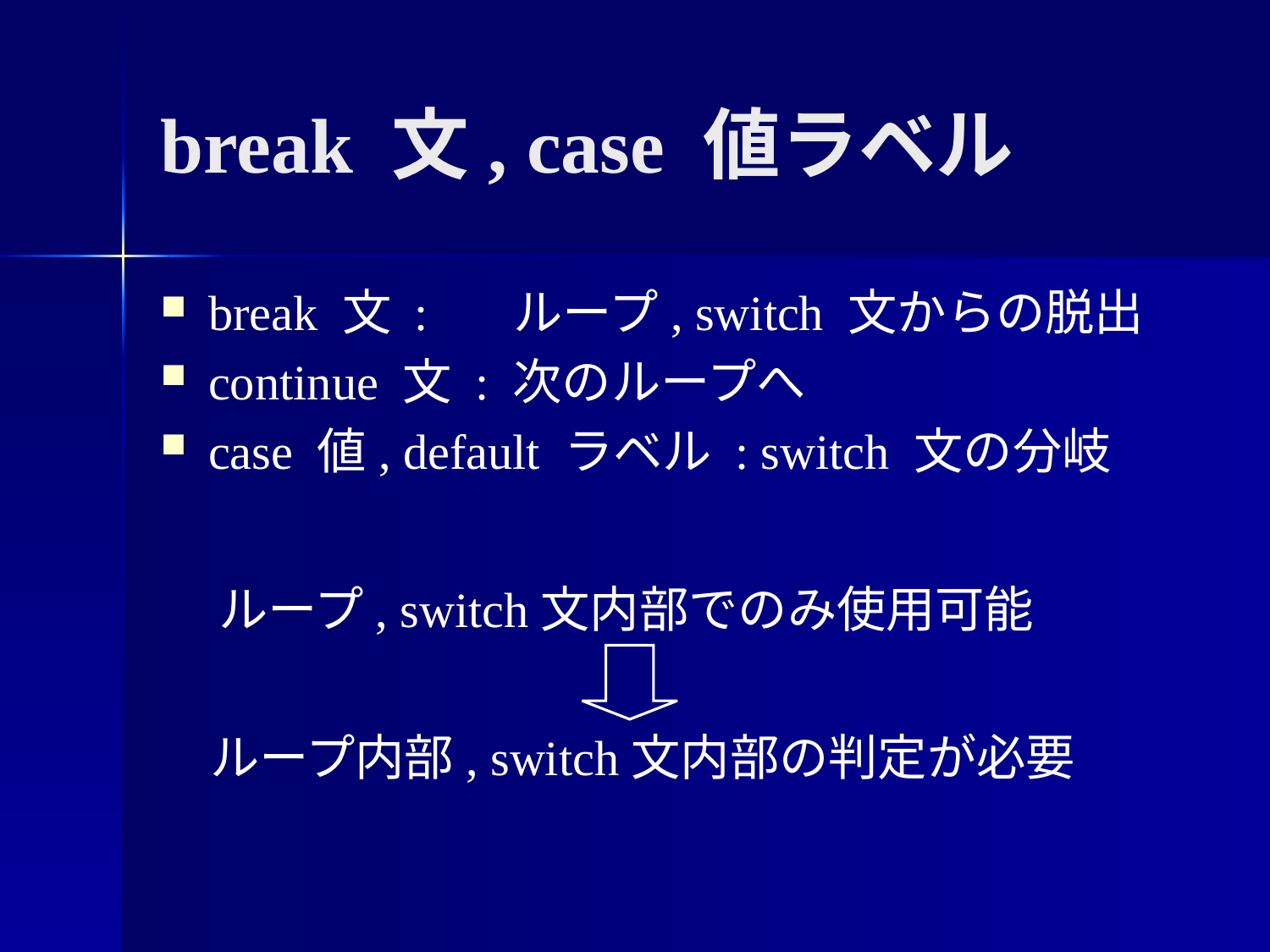

break 文, case 値ラベル
break 文 :      ループ, switch 文からの脱出
continue 文 : 次のループへ
case 値, default ラベル : switch 文の分岐
ループ, switch文内部でのみ使用可能

ループ内部, switch文内部の判定が必要